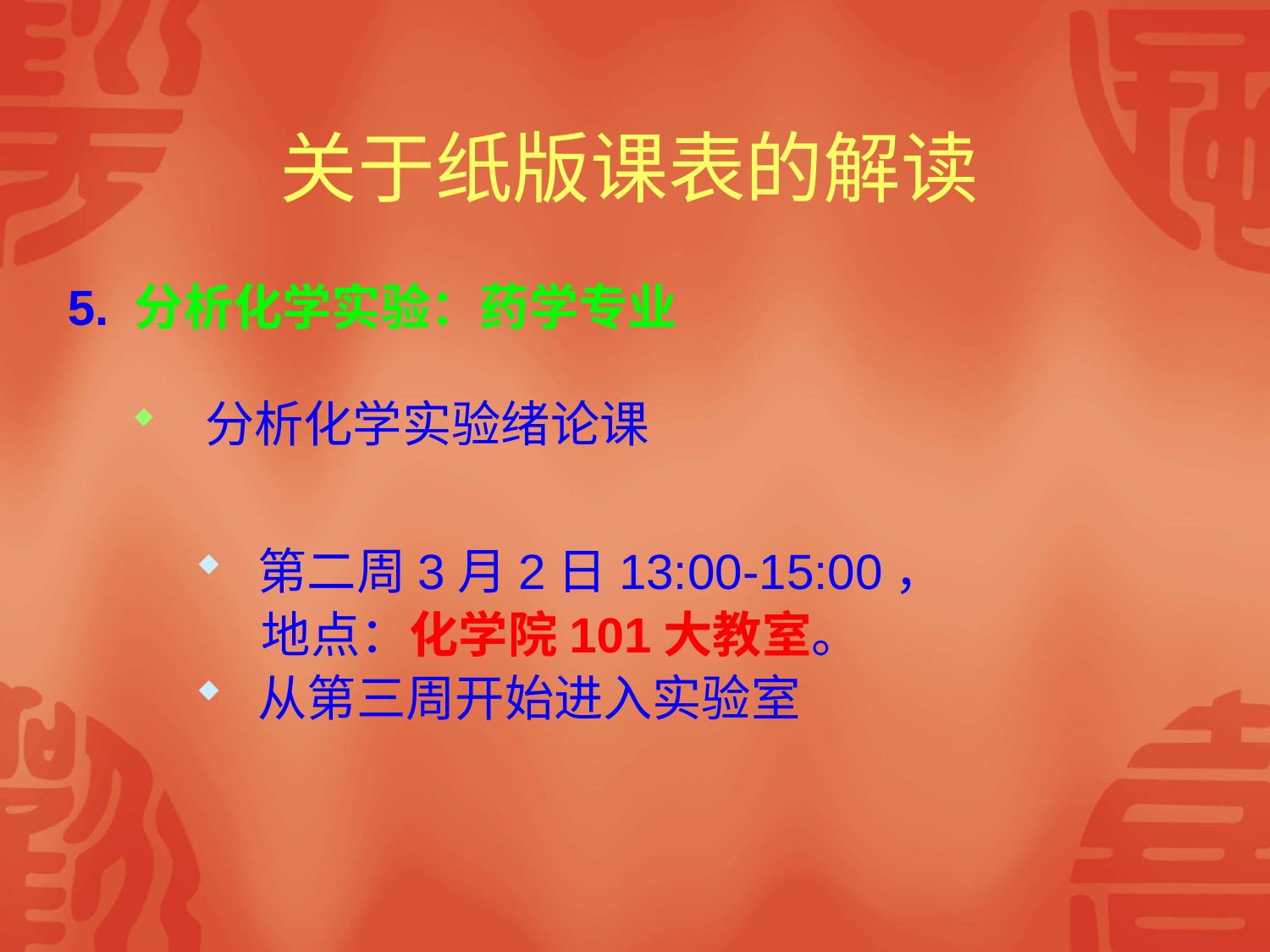

# 关于纸版课表的解读
5. 分析化学实验：药学专业

分析化学实验绪论课

第二周3月2日13:00-15:00，
     地点：化学院101大教室。
从第三周开始进入实验室